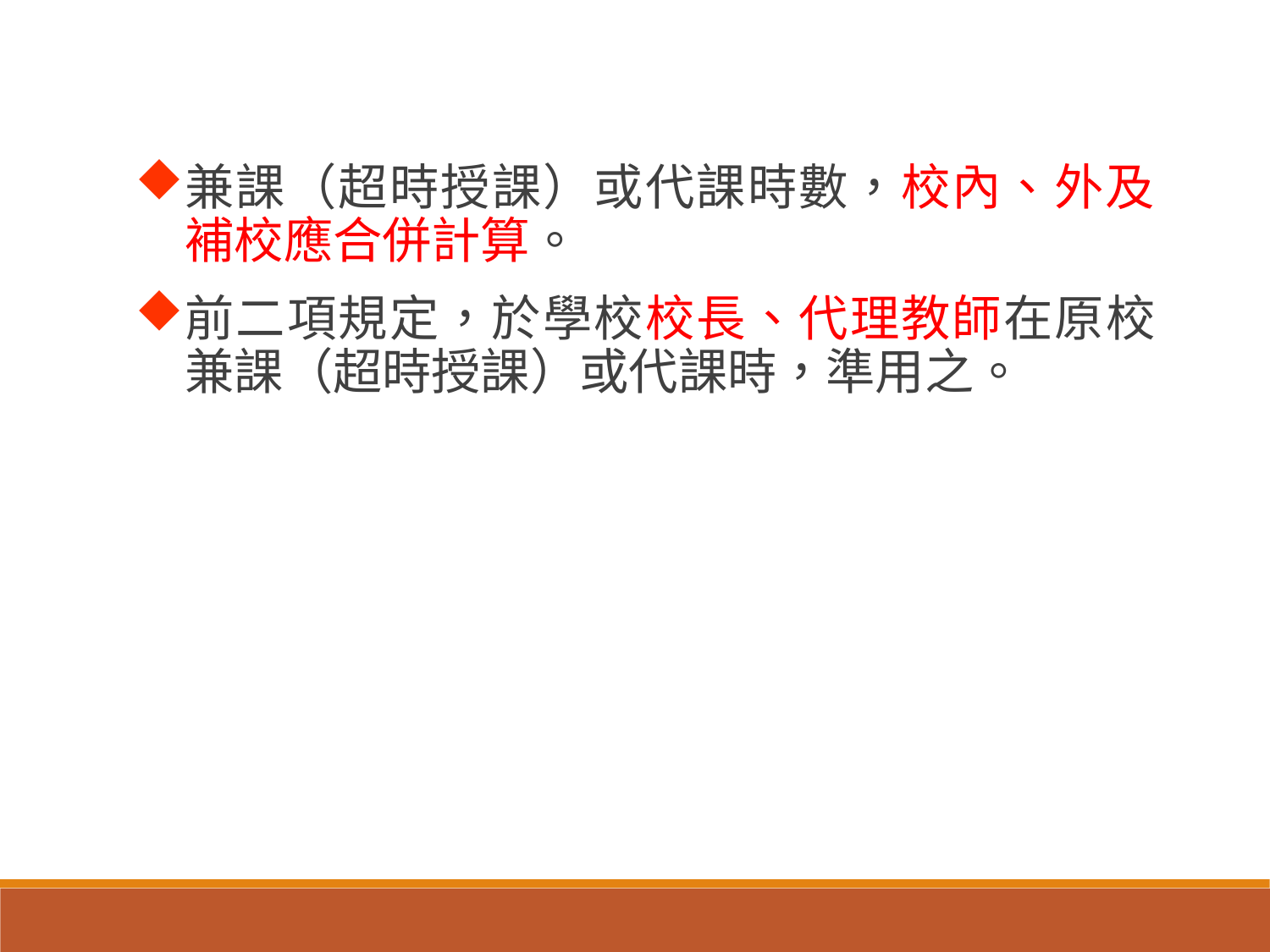

兼課（超時授課）或代課時數，校內、外及補校應合併計算。
前二項規定，於學校校長、代理教師在原校兼課（超時授課）或代課時，準用之。